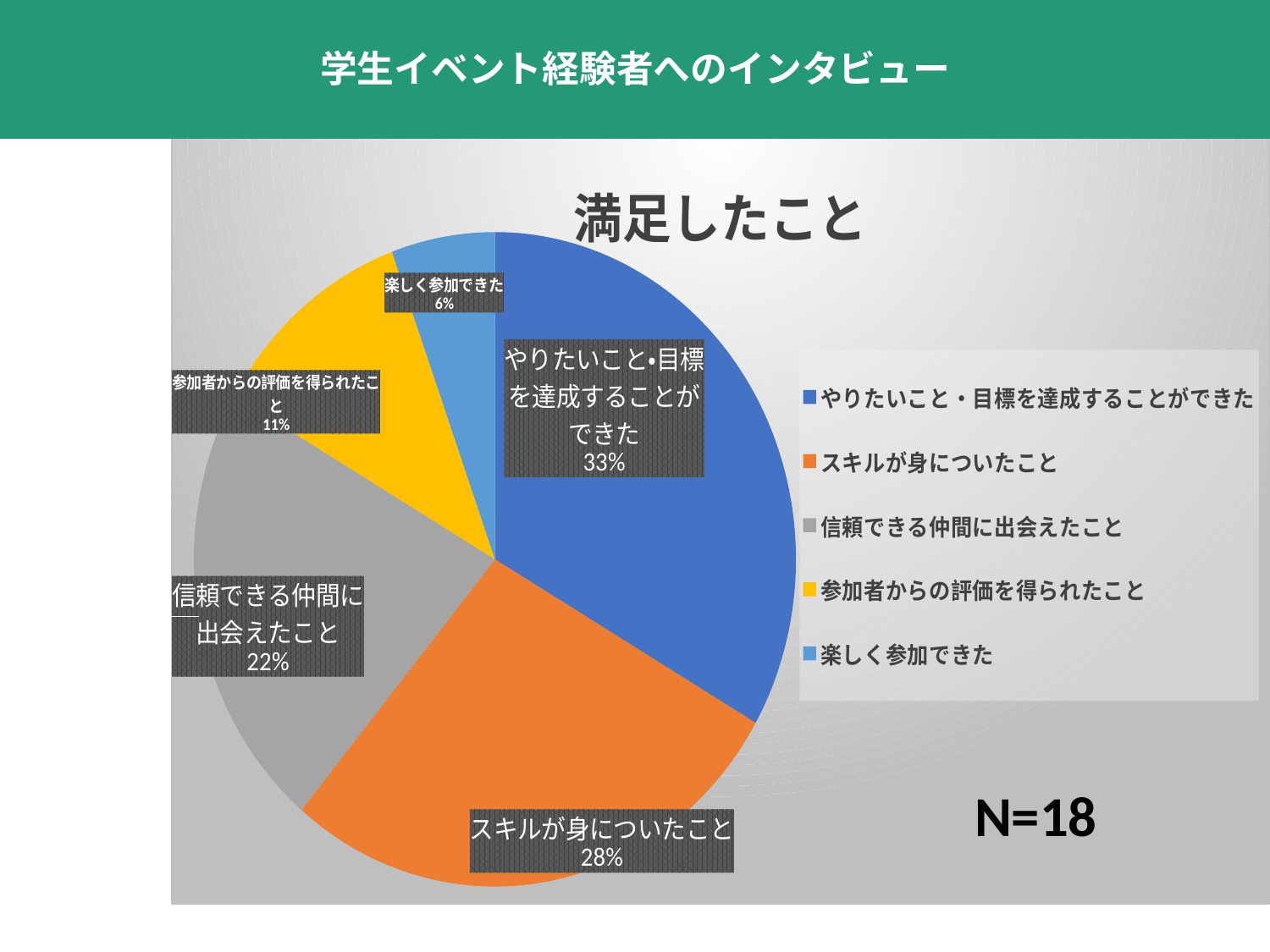

学生イベント経験者へのインタビュー

### Chart: 満足したこと

| Category |  |
|---|---|
| やりたいこと・目標を達成することができた | 6.0 |
| スキルが身についたこと | 5.0 |
| 信頼できる仲間に出会えたこと | 4.0 |
| 参加者からの評価を得られたこと | 2.0 |
| 楽しく参加できた | 1.0 |
N=18